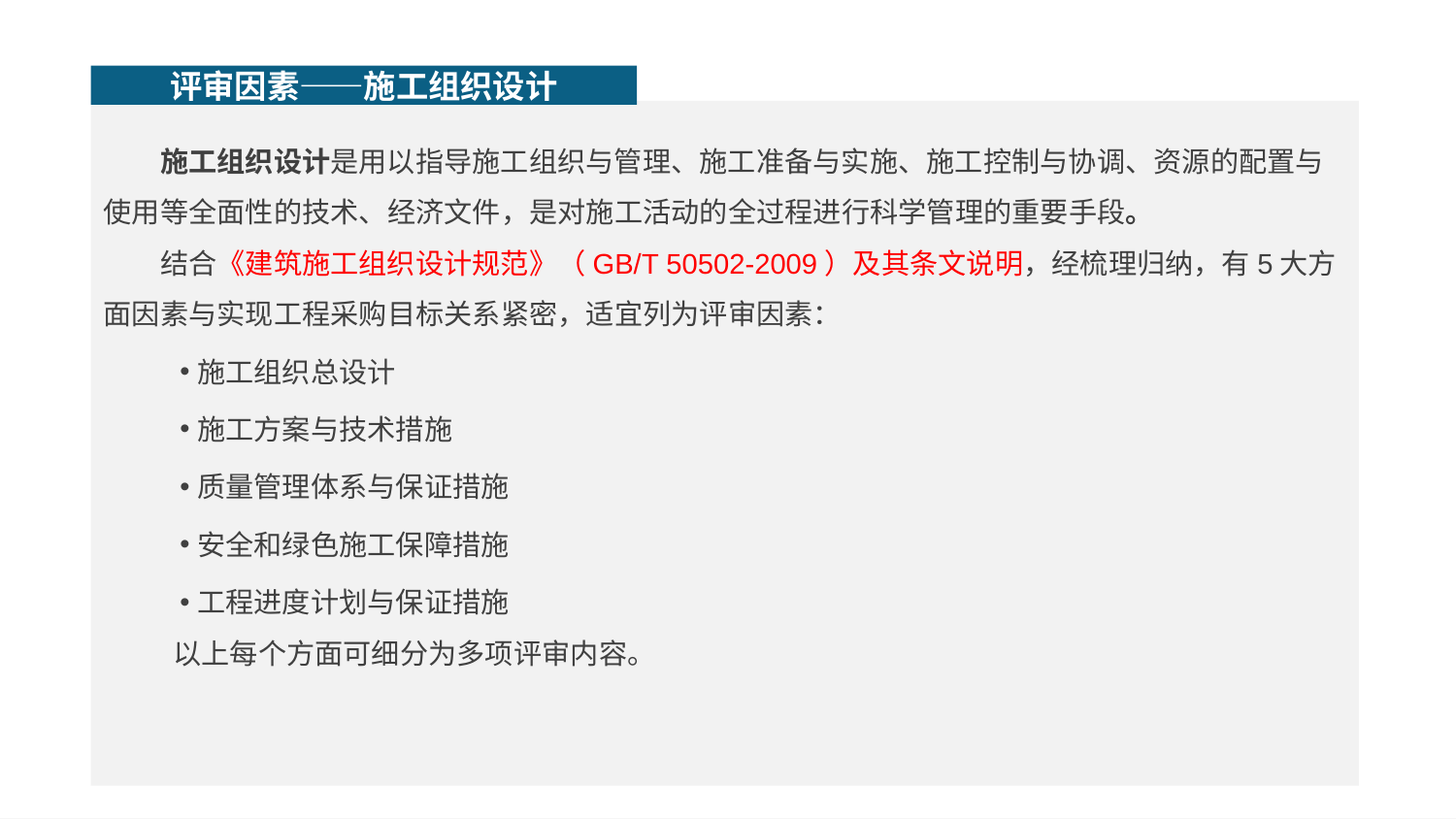

评审因素——施工组织设计

施工组织设计是用以指导施工组织与管理、施工准备与实施、施工控制与协调、资源的配置与使用等全面性的技术、经济文件，是对施工活动的全过程进行科学管理的重要手段。
结合《建筑施工组织设计规范》（GB/T 50502-2009）及其条文说明，经梳理归纳，有5大方面因素与实现工程采购目标关系紧密，适宜列为评审因素：
施工组织总设计
施工方案与技术措施
质量管理体系与保证措施
安全和绿色施工保障措施
工程进度计划与保证措施
 以上每个方面可细分为多项评审内容。